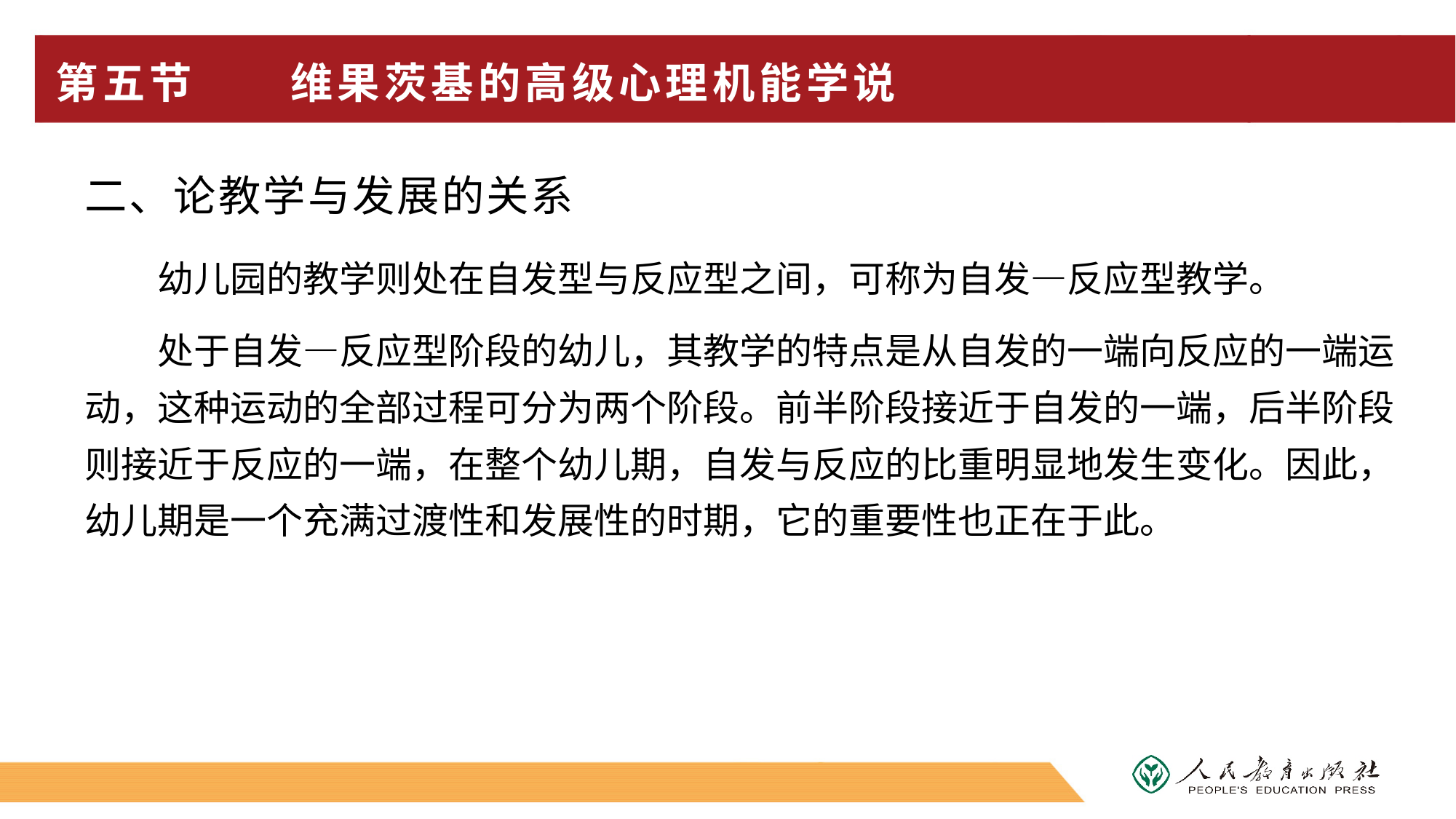

# 第五节　　维果茨基的高级心理机能学说
二、论教学与发展的关系
幼儿园的教学则处在自发型与反应型之间，可称为自发—反应型教学。
处于自发—反应型阶段的幼儿，其教学的特点是从自发的一端向反应的一端运动，这种运动的全部过程可分为两个阶段。前半阶段接近于自发的一端，后半阶段则接近于反应的一端，在整个幼儿期，自发与反应的比重明显地发生变化。因此，幼儿期是一个充满过渡性和发展性的时期，它的重要性也正在于此。